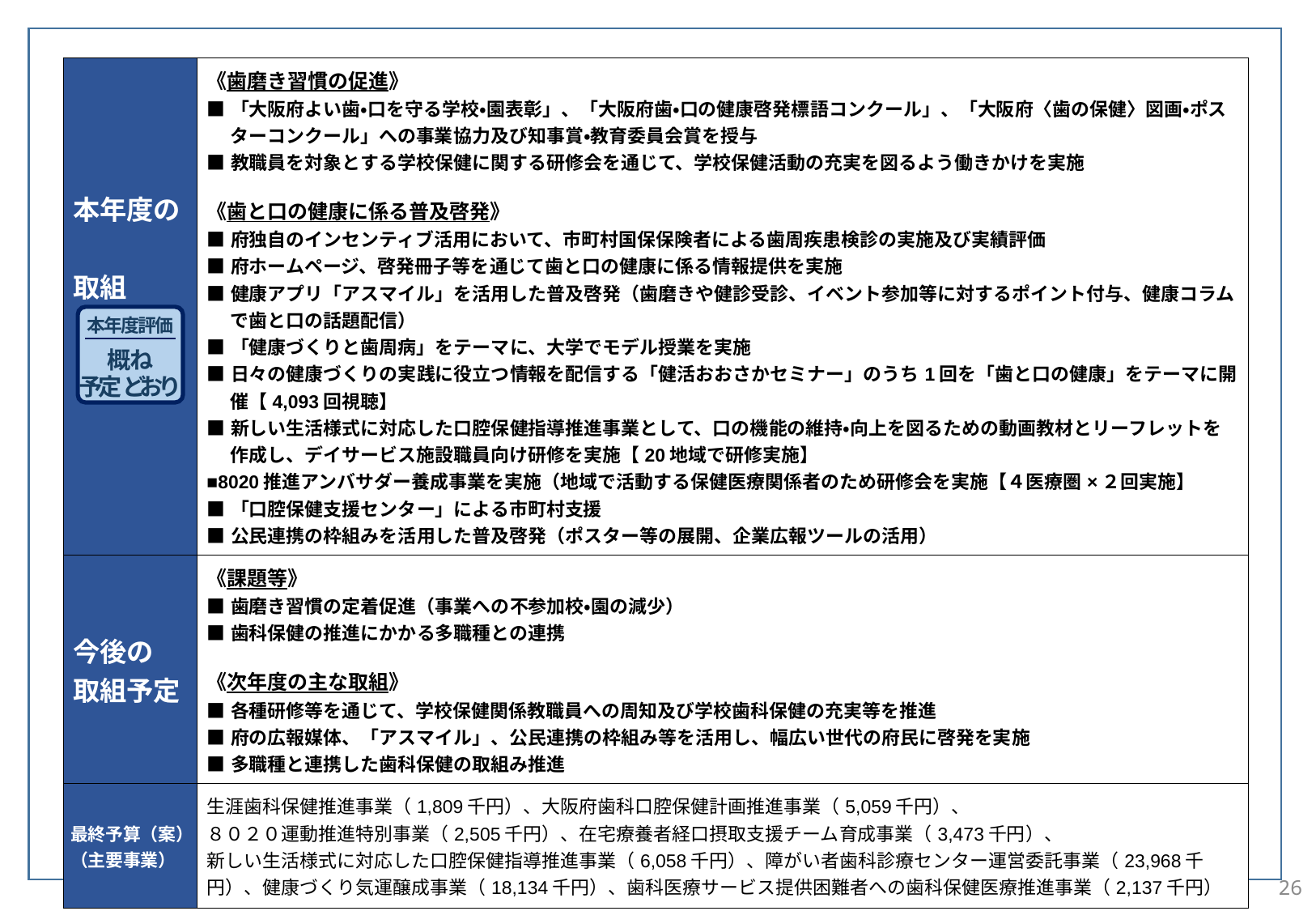

| 本年度の 取組 | 《歯磨き習慣の促進》 ■「大阪府よい歯・口を守る学校・園表彰」、「大阪府歯・口の健康啓発標語コンクール」、「大阪府〈歯の保健〉図画・ポスターコンクール」への事業協力及び知事賞・教育委員会賞を授与 ■教職員を対象とする学校保健に関する研修会を通じて、学校保健活動の充実を図るよう働きかけを実施 《歯と口の健康に係る普及啓発》 ■府独自のインセンティブ活用において、市町村国保保険者による歯周疾患検診の実施及び実績評価 ■府ホームページ、啓発冊子等を通じて歯と口の健康に係る情報提供を実施 ■健康アプリ「アスマイル」を活用した普及啓発（歯磨きや健診受診、イベント参加等に対するポイント付与、健康コラムで歯と口の話題配信） ■「健康づくりと歯周病」をテーマに、大学でモデル授業を実施 ■日々の健康づくりの実践に役立つ情報を配信する「健活おおさかセミナー」のうち1回を「歯と口の健康」をテーマに開催【4,093回視聴】 ■新しい生活様式に対応した口腔保健指導推進事業として、口の機能の維持・向上を図るための動画教材とリーフレットを作成し、デイサービス施設職員向け研修を実施【20地域で研修実施】 ■8020推進アンバサダー養成事業を実施（地域で活動する保健医療関係者のため研修会を実施【４医療圏×２回実施】 ■「口腔保健支援センター」による市町村支援 ■公民連携の枠組みを活用した普及啓発（ポスター等の展開、企業広報ツールの活用） |
| --- | --- |
| 今後の 取組予定 | 《課題等》 ■歯磨き習慣の定着促進（事業への不参加校・園の減少） ■歯科保健の推進にかかる多職種との連携 《次年度の主な取組》 ■各種研修等を通じて、学校保健関係教職員への周知及び学校歯科保健の充実等を推進 ■府の広報媒体、「アスマイル」、公民連携の枠組み等を活用し、幅広い世代の府民に啓発を実施 ■多職種と連携した歯科保健の取組み推進 |
| 最終予算（案） （主要事業） | 生涯歯科保健推進事業（1,809千円）、大阪府歯科口腔保健計画推進事業（5,059千円）、 ８０２０運動推進特別事業（2,505千円）、在宅療養者経口摂取支援チーム育成事業（3,473千円）、 新しい生活様式に対応した口腔保健指導推進事業（6,058千円）、障がい者歯科診療センター運営委託事業（23,968千円）、健康づくり気運醸成事業（18,134千円）、歯科医療サービス提供困難者への歯科保健医療推進事業（2,137千円） |
本年度評価

概ね
予定どおり
26